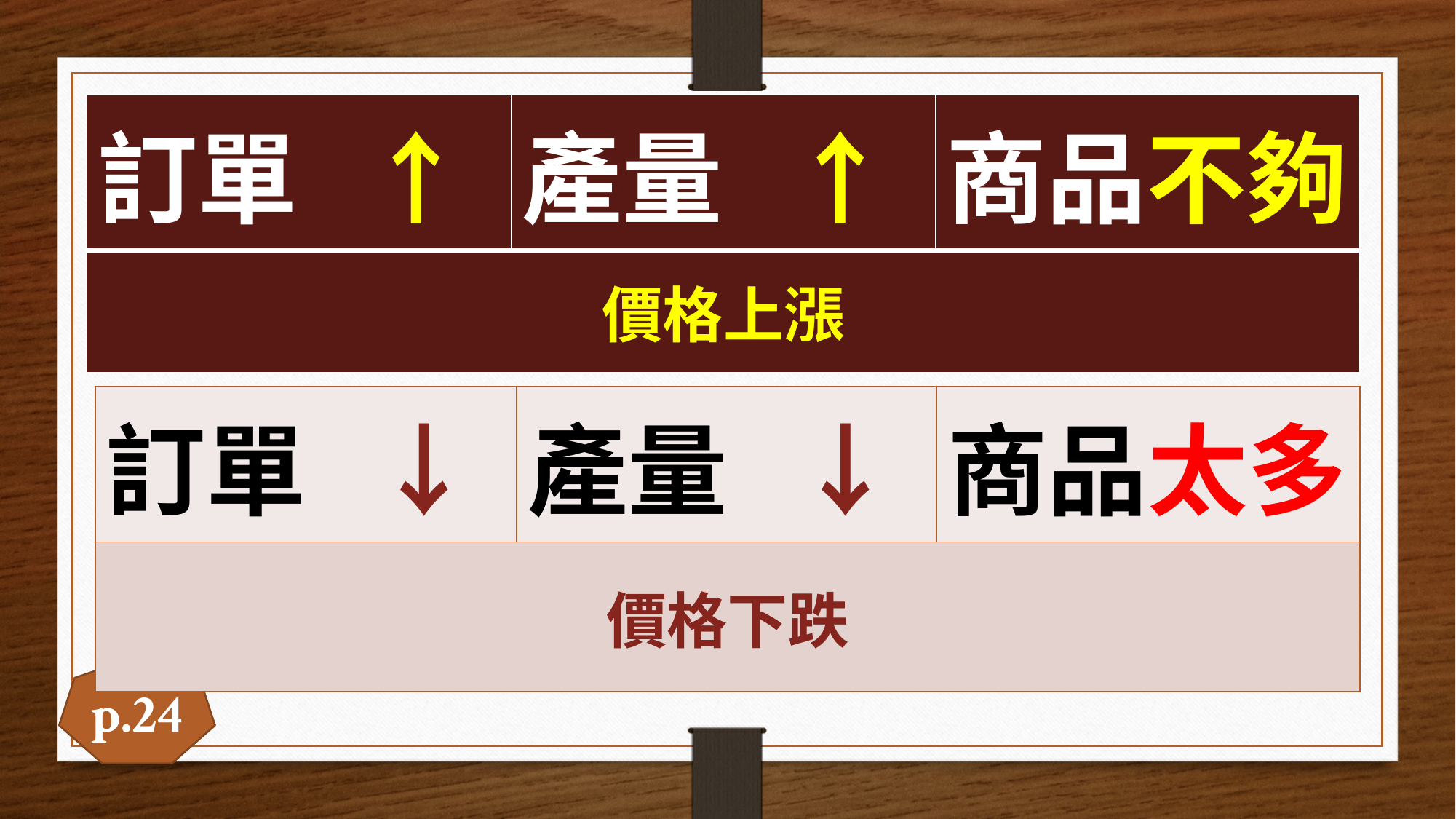

| 訂單 ↑ | 產量 ↑ | 商品不夠 |
| --- | --- | --- |
| 價格上漲 |  |  |
| 訂單 ↓ | 產量 ↓ | 商品太多 |
| --- | --- | --- |
| 價格下跌 |  |  |
p.24